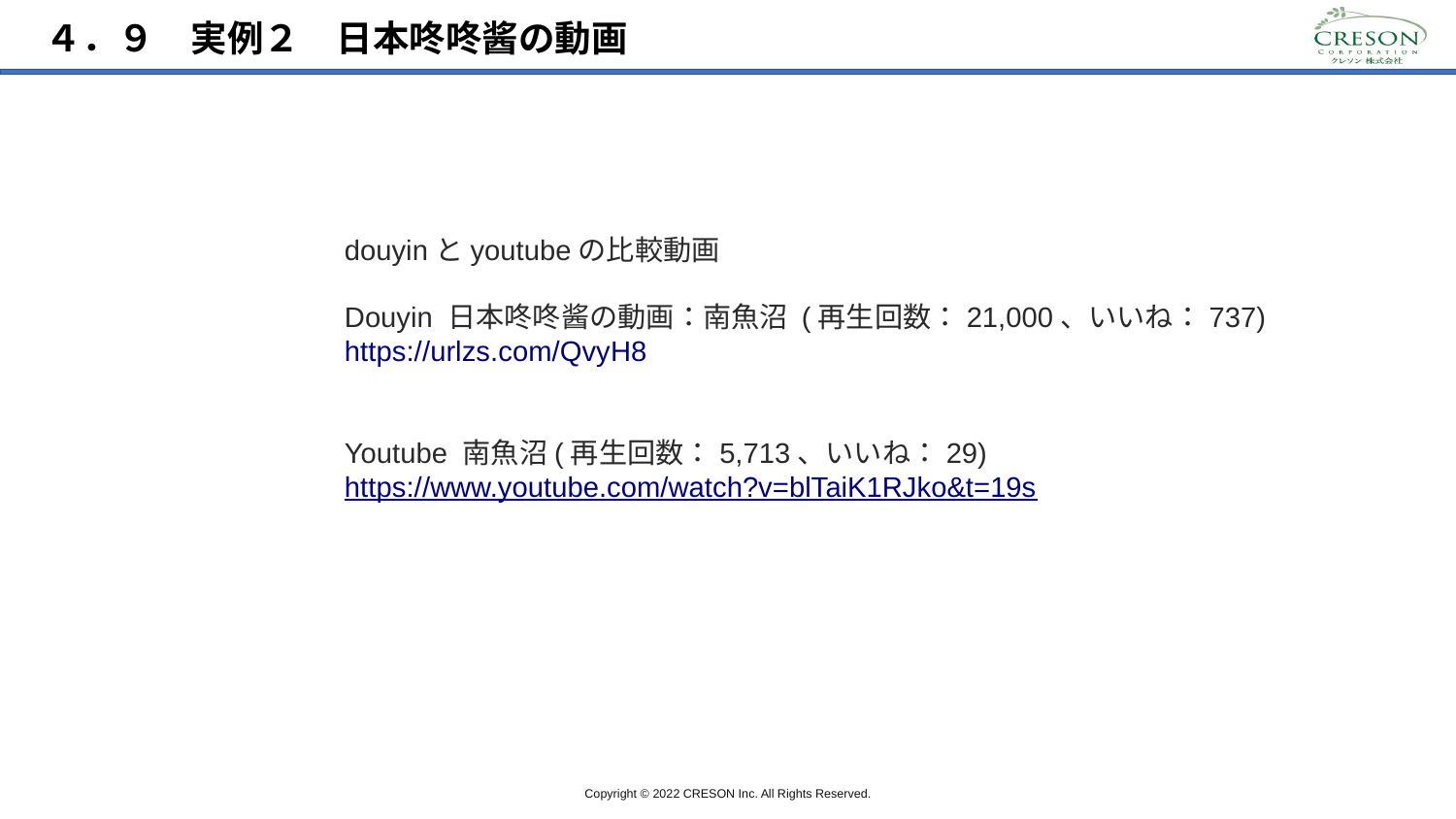

４．９　実例２　日本咚咚酱の動画
douyinとyoutubeの比較動画

Douyin 日本咚咚酱の動画：南魚沼 (再生回数：21,000、いいね：737)
https://urlzs.com/QvyH8

Youtube 南魚沼(再生回数：5,713、いいね：29)
https://www.youtube.com/watch?v=blTaiK1RJko&t=19s